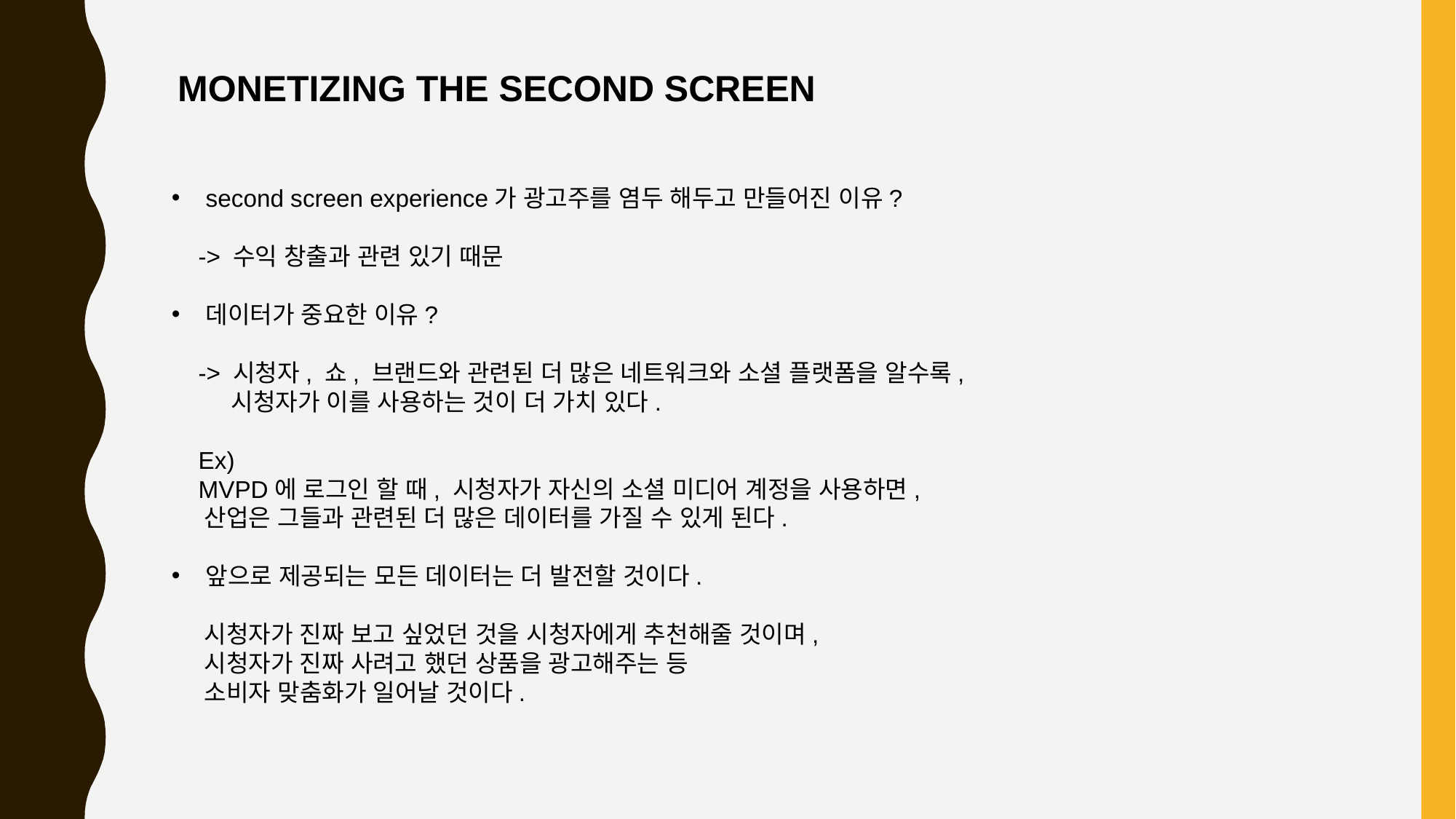

MONETIZING THE SECOND SCREEN
second screen experience가 광고주를 염두 해두고 만들어진 이유?

    -> 수익 창출과 관련 있기 때문

데이터가 중요한 이유?

    -> 시청자, 쇼, 브랜드와 관련된 더 많은 네트워크와 소셜 플랫폼을 알수록,
        시청자가 이를 사용하는 것이 더 가치 있다.

    Ex)
    MVPD에 로그인 할 때, 시청자가 자신의 소셜 미디어 계정을 사용하면,
    산업은 그들과 관련된 더 많은 데이터를 가질 수 있게 된다.

앞으로 제공되는 모든 데이터는 더 발전할 것이다.

    시청자가 진짜 보고 싶었던 것을 시청자에게 추천해줄 것이며,
    시청자가 진짜 사려고 했던 상품을 광고해주는 등
    소비자 맞춤화가 일어날 것이다.